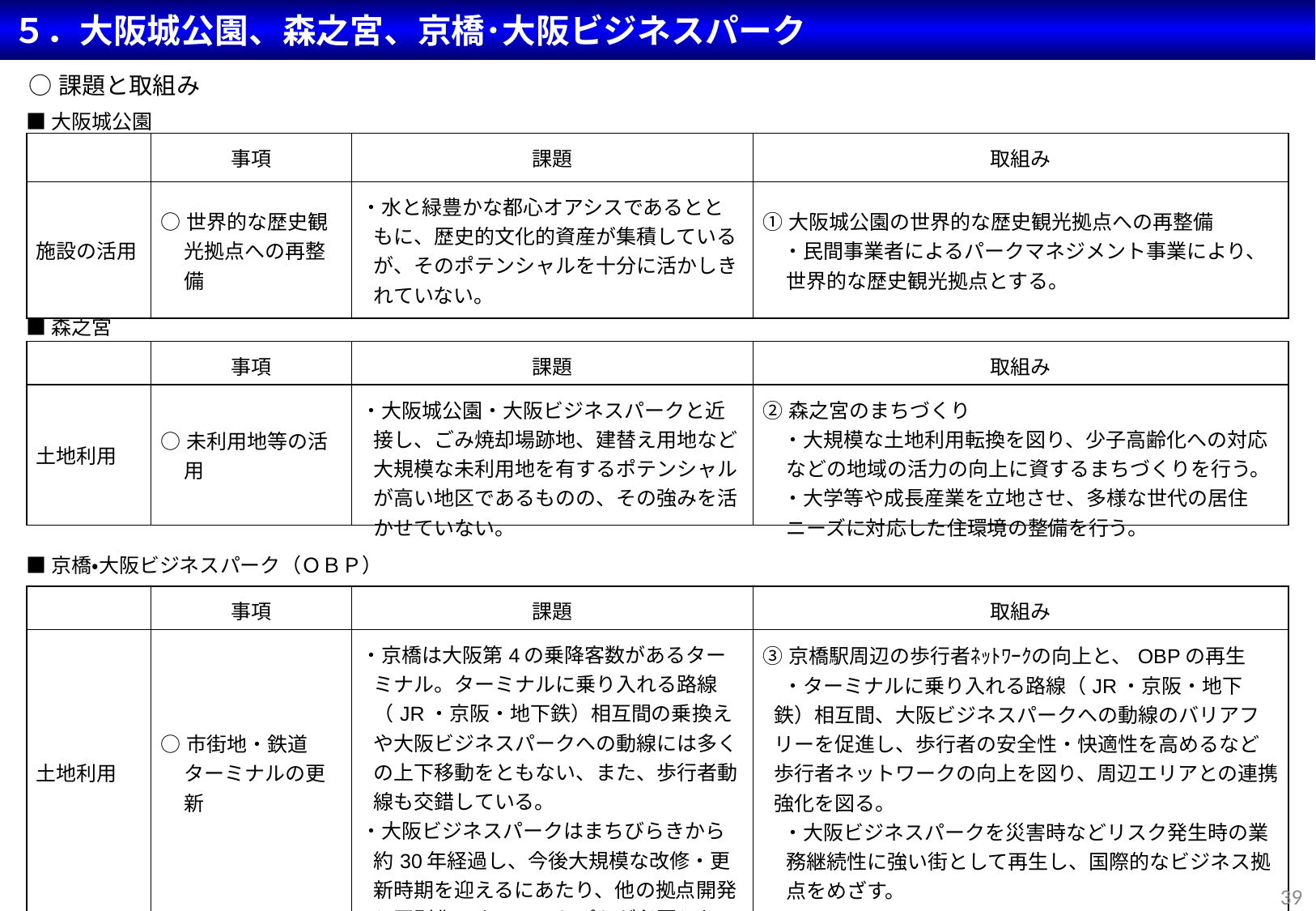

５．大阪城公園、森之宮、京橋･大阪ビジネスパーク
○課題と取組み
■大阪城公園
|  | 事項 | 課題 | 取組み |
| --- | --- | --- | --- |
| 施設の活用 | ○世界的な歴史観光拠点への再整備 | ・水と緑豊かな都心オアシスであるとともに、歴史的文化的資産が集積しているが、そのポテンシャルを十分に活かしきれていない。 | ①大阪城公園の世界的な歴史観光拠点への再整備 　・民間事業者によるパークマネジメント事業により、世界的な歴史観光拠点とする。 |
■森之宮
|  | 事項 | 課題 | 取組み |
| --- | --- | --- | --- |
| 土地利用 | ○未利用地等の活用 | ・大阪城公園・大阪ビジネスパークと近接し、ごみ焼却場跡地、建替え用地など大規模な未利用地を有するポテンシャルが高い地区であるものの、その強みを活かせていない。 | ②森之宮のまちづくり 　・大規模な土地利用転換を図り、少子高齢化への対応などの地域の活力の向上に資するまちづくりを行う。 　・大学等や成長産業を立地させ、多様な世代の居住ニーズに対応した住環境の整備を行う。 |
■京橋・大阪ビジネスパーク（ＯＢＰ）
|  | 事項 | 課題 | 取組み |
| --- | --- | --- | --- |
| 土地利用 | ○市街地・鉄道ターミナルの更新 | ・京橋は大阪第4の乗降客数があるターミナル。ターミナルに乗り入れる路線（JR・京阪・地下鉄）相互間の乗換えや大阪ビジネスパークへの動線には多くの上下移動をともない、また、歩行者動線も交錯している。 ・大阪ビジネスパークはまちびらきから約30年経過し、今後大規模な改修・更新時期を迎えるにあたり、他の拠点開発と区別化できるコンセプトが必要となっている。 | ③京橋駅周辺の歩行者ﾈｯﾄﾜｰｸの向上と、OBPの再生 　・ターミナルに乗り入れる路線（JR・京阪・地下鉄）相互間、大阪ビジネスパークへの動線のバリアフリーを促進し、歩行者の安全性・快適性を高めるなど歩行者ネットワークの向上を図り、周辺エリアとの連携強化を図る。 　・大阪ビジネスパークを災害時などリスク発生時の業務継続性に強い街として再生し、国際的なビジネス拠点をめざす。 |
39